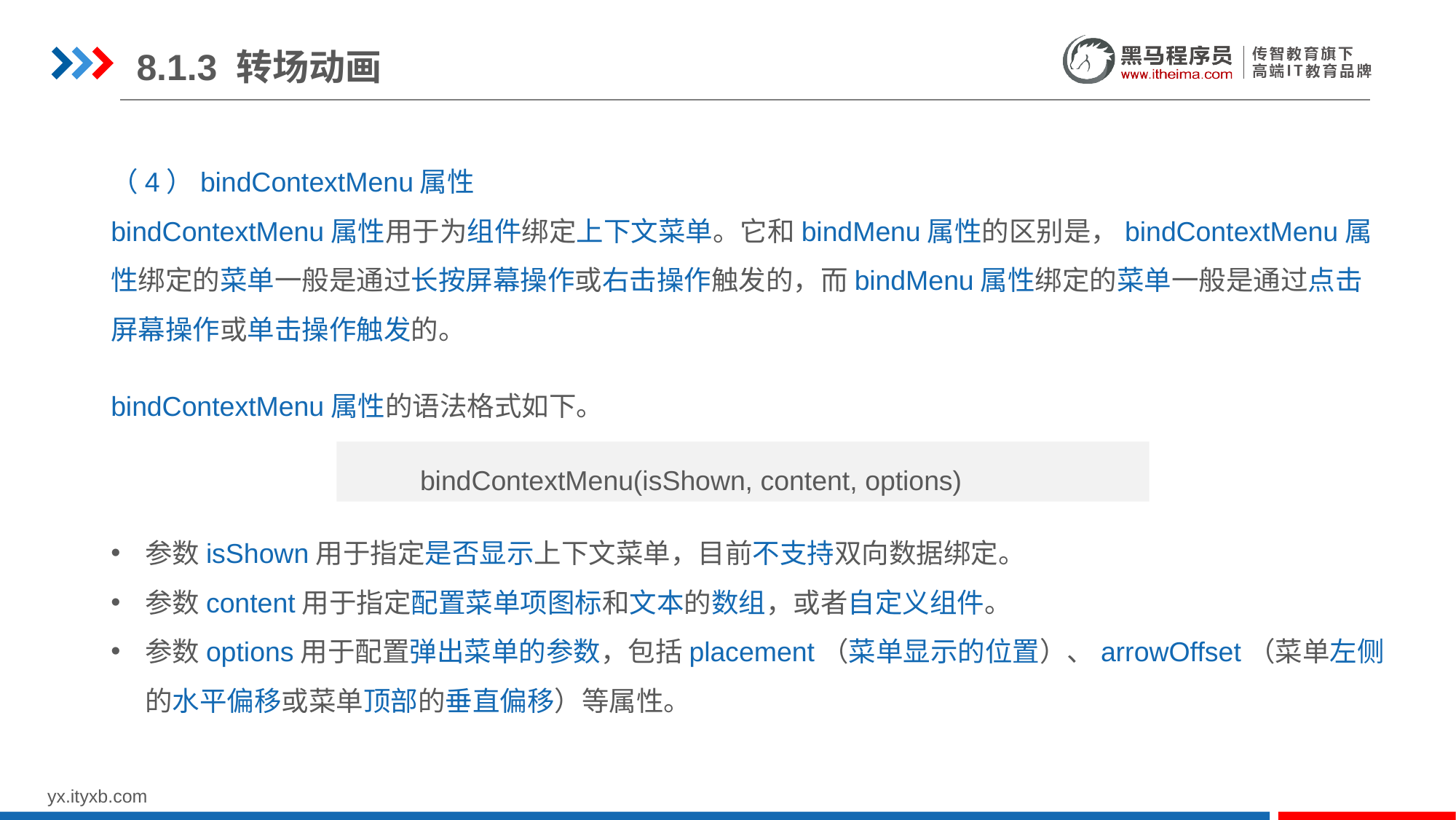

8.1.3 转场动画
（4）bindContextMenu属性
bindContextMenu属性用于为组件绑定上下文菜单。它和bindMenu属性的区别是，bindContextMenu属性绑定的菜单一般是通过长按屏幕操作或右击操作触发的，而bindMenu属性绑定的菜单一般是通过点击屏幕操作或单击操作触发的。

bindContextMenu属性的语法格式如下。

参数isShown用于指定是否显示上下文菜单，目前不支持双向数据绑定。
参数content用于指定配置菜单项图标和文本的数组，或者自定义组件。
参数options用于配置弹出菜单的参数，包括placement（菜单显示的位置）、arrowOffset（菜单左侧的水平偏移或菜单顶部的垂直偏移）等属性。
bindContextMenu(isShown, content, options)